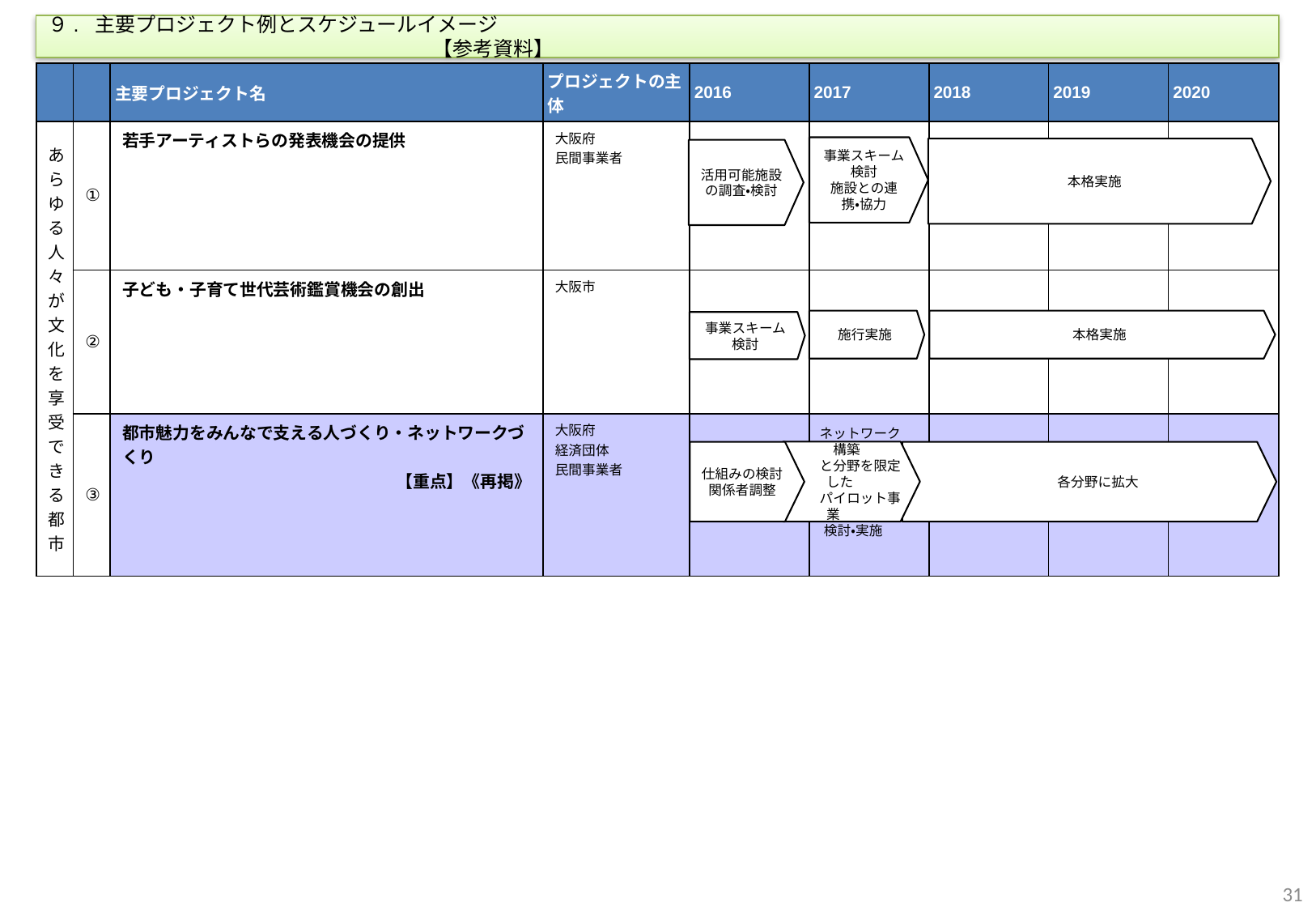

９.  主要プロジェクト例とスケジュールイメージ　　　　　　　　　　　　　　　　　　　　　　　　　　　　　　　　　　　　　　　　　　　　　　　　　　　　　　　　【参考資料】
|  |  | 主要プロジェクト名 | プロジェクトの主体 | 2016 | 2017 | 2018 | 2019 | 2020 |
| --- | --- | --- | --- | --- | --- | --- | --- | --- |
| あらゆる人々が文化を享受できる都市 | ① | 若手アーティストらの発表機会の提供 | 大阪府 民間事業者 |  |  |  |  |  |
|  | ② | 子ども・子育て世代芸術鑑賞機会の創出 | 大阪市 |  |  |  |  |  |
|  | ③ | 都市魅力をみんなで支える人づくり・ネットワークづくり 【重点】《再掲》 | 大阪府 経済団体 民間事業者 |  |  |  |  |  |
事業スキーム検討
施設との連携・協力
本格実施
活用可能施設の調査・検討
施行実施
本格実施
事業スキーム検討
　　ネットワーク構築
　　と分野を限定した
　　パイロット事業
　検討・実施
仕組みの検討
関係者調整
　　各分野に拡大
31